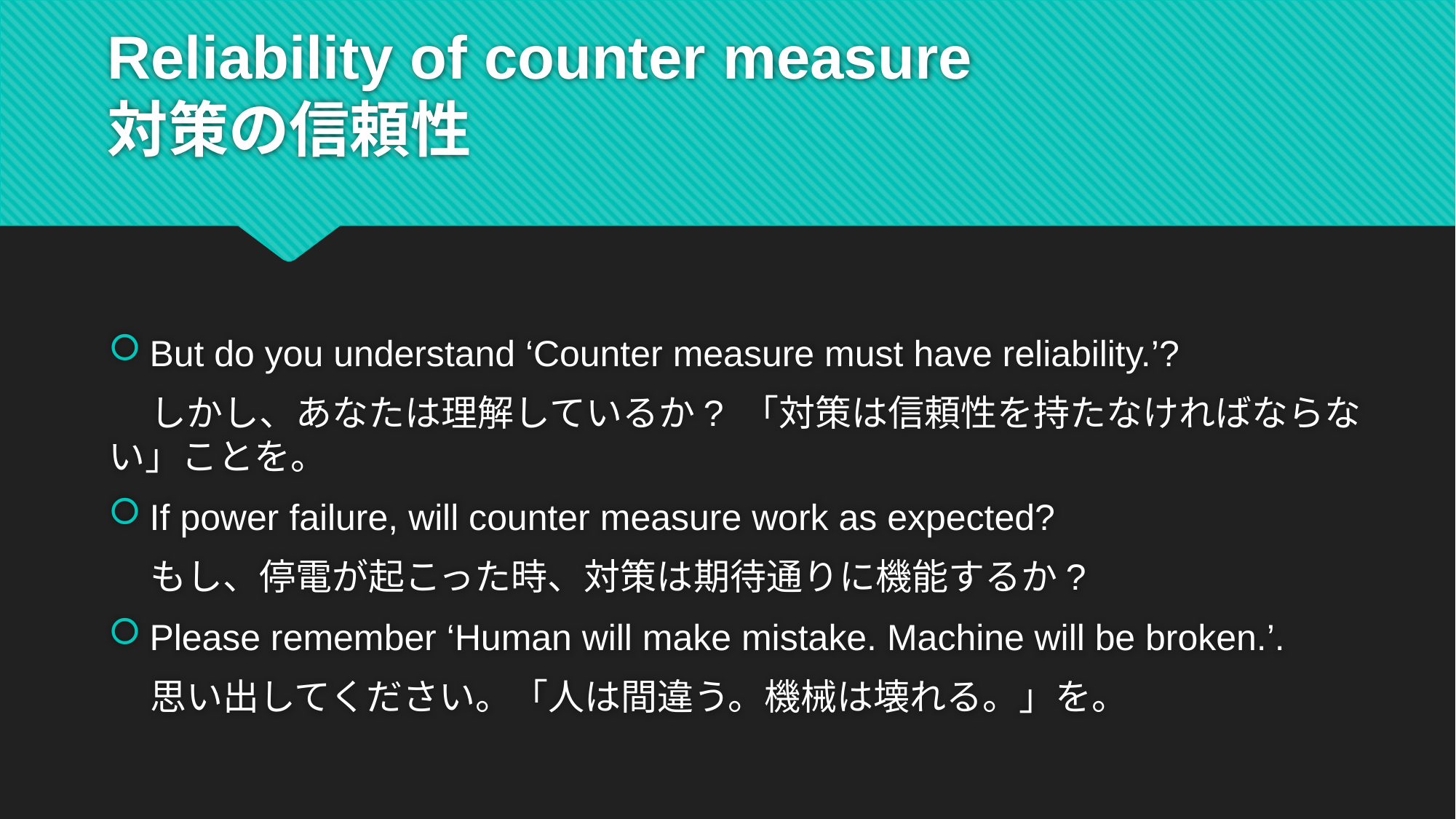

# Reliability of counter measure 対策の信頼性
But do you understand ‘Counter measure must have reliability.’?
    しかし、あなたは理解しているか? 「対策は信頼性を持たなければならない」ことを。
If power failure, will counter measure work as expected?
    もし、停電が起こった時、対策は期待通りに機能するか?
Please remember ‘Human will make mistake. Machine will be broken.’.
    思い出してください。「人は間違う。機械は壊れる。」を。